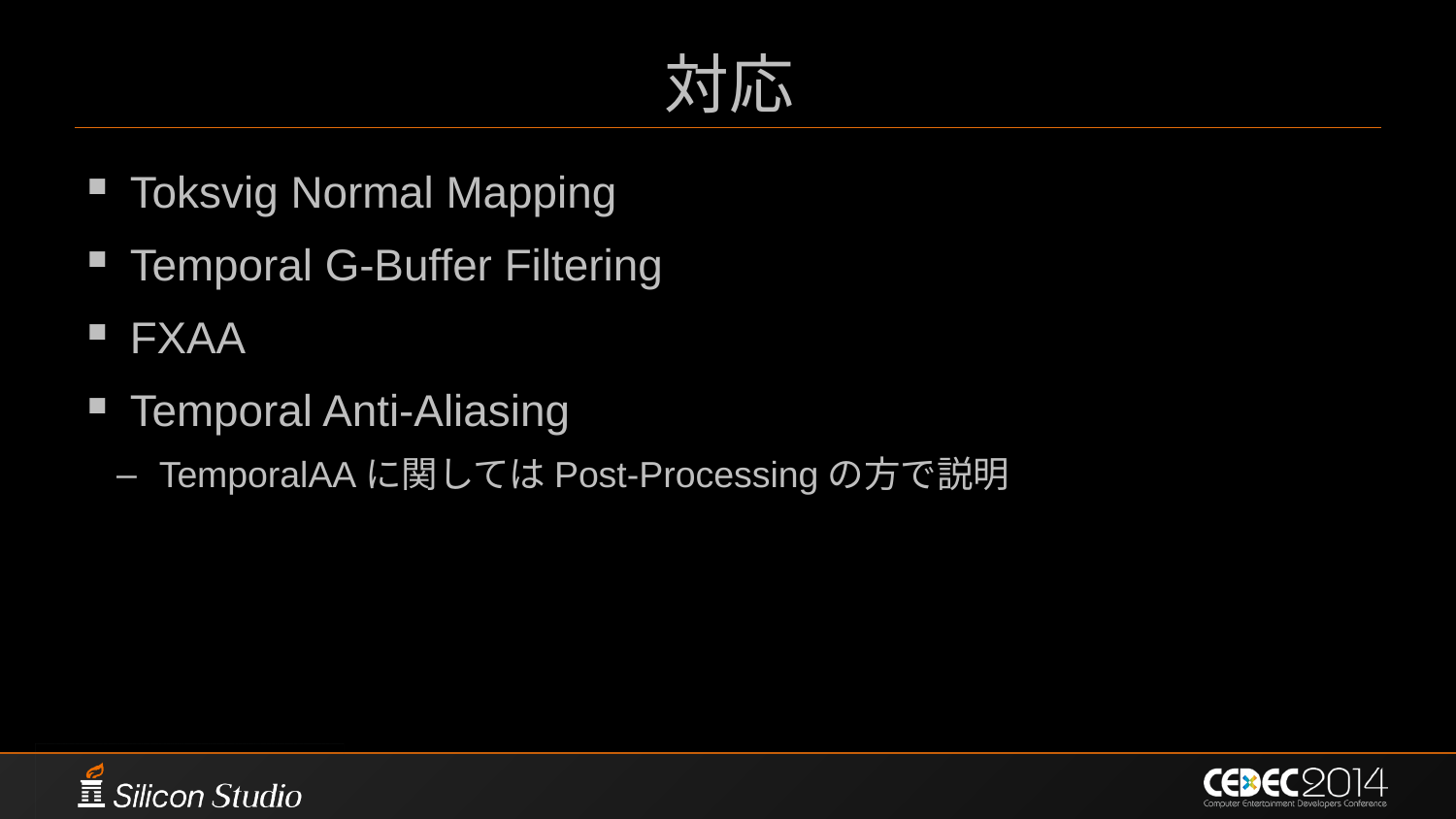

# 対応
Toksvig Normal Mapping
Temporal G-Buffer Filtering
FXAA
Temporal Anti-Aliasing
TemporalAAに関してはPost-Processingの方で説明